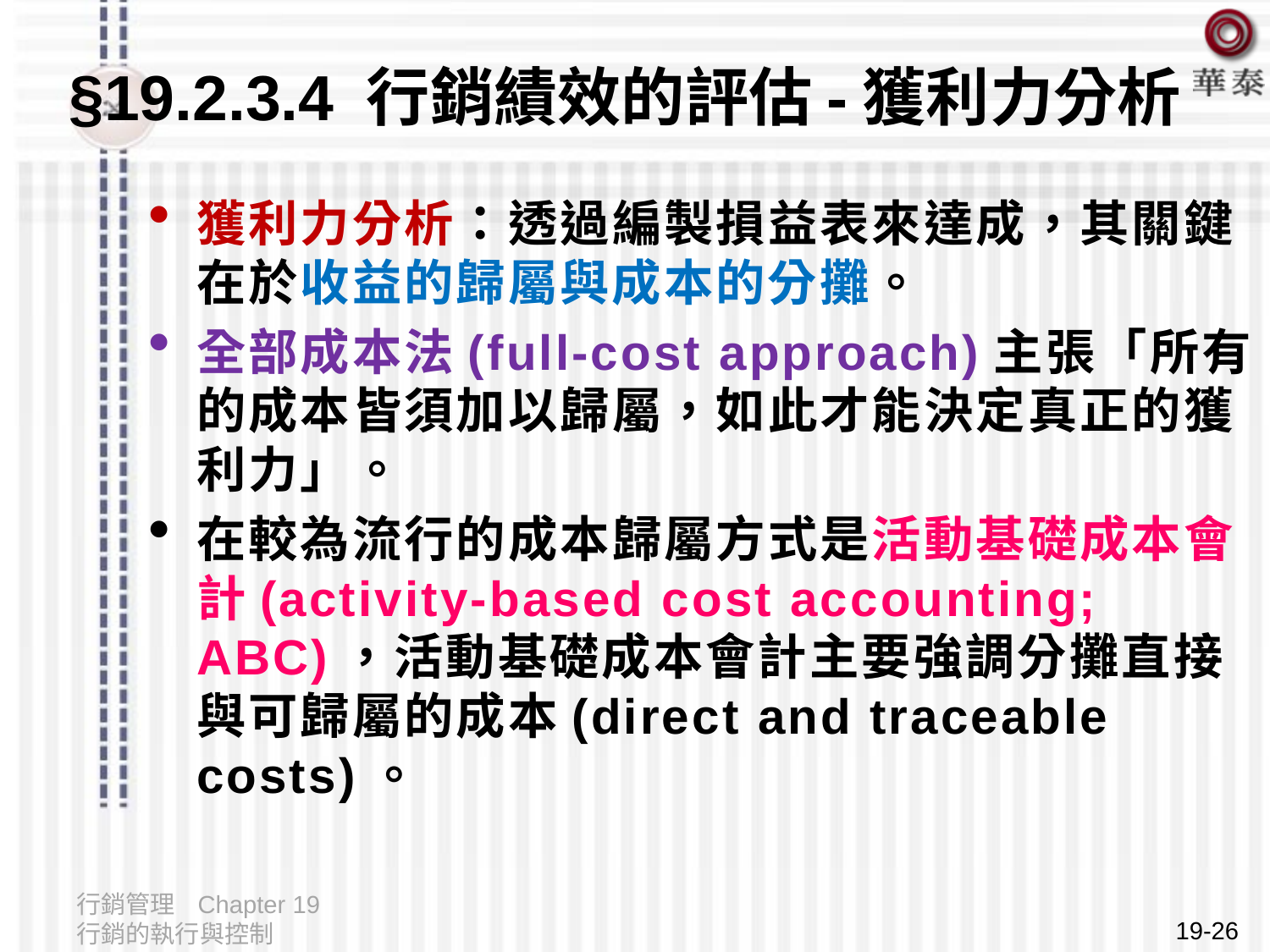

# §19.2.3.4 行銷績效的評估-獲利力分析
獲利力分析：透過編製損益表來達成，其關鍵在於收益的歸屬與成本的分攤。
全部成本法(full-cost approach)主張「所有的成本皆須加以歸屬，如此才能決定真正的獲利力」。
在較為流行的成本歸屬方式是活動基礎成本會計(activity-based cost accounting; ABC)，活動基礎成本會計主要強調分攤直接與可歸屬的成本(direct and traceable costs)。
行銷管理   Chapter 19   行銷的執行與控制
19-26